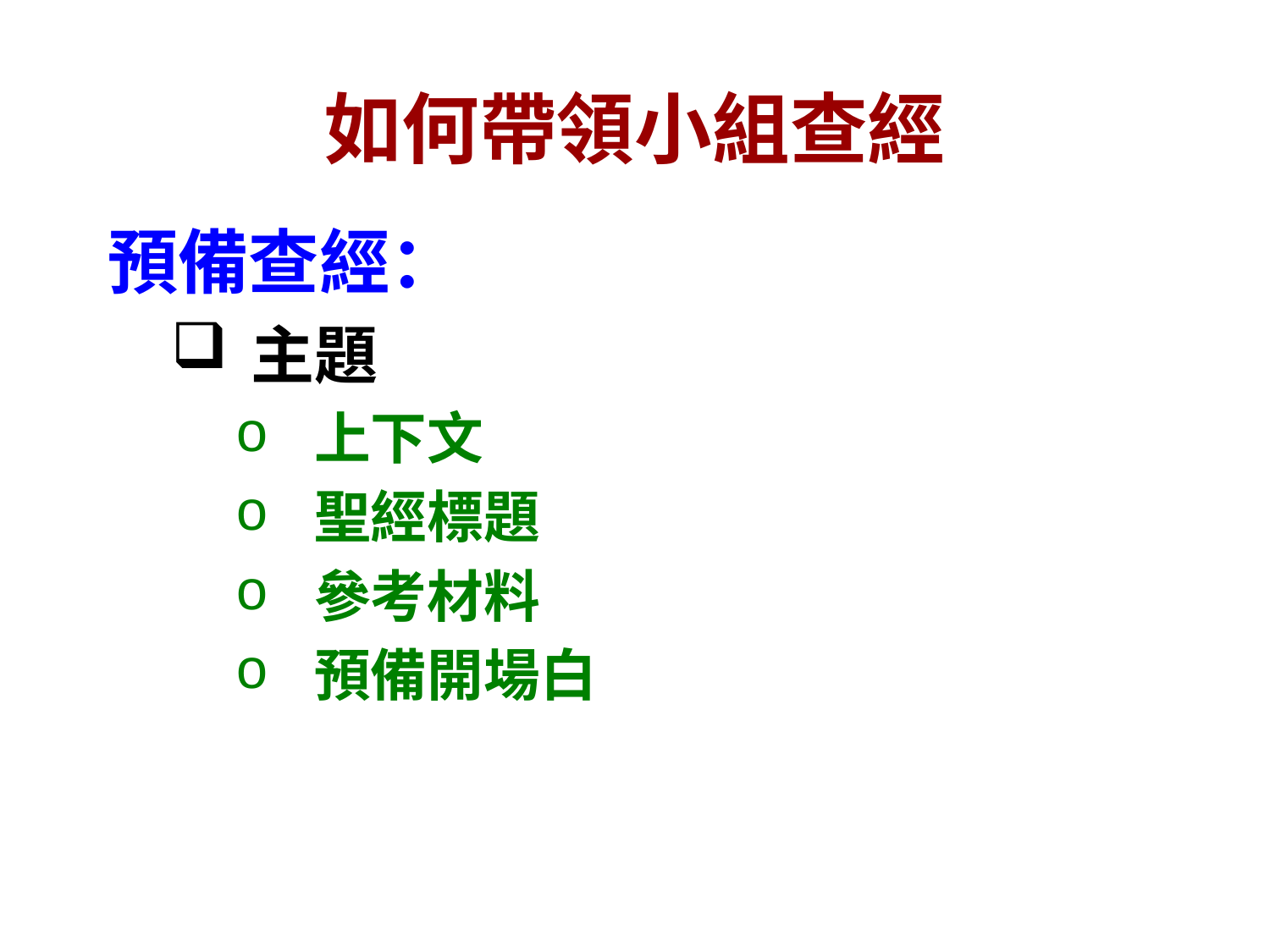

# 如何帶領小組查經
預備查經：
主題
上下文
聖經標題
參考材料
預備開場白